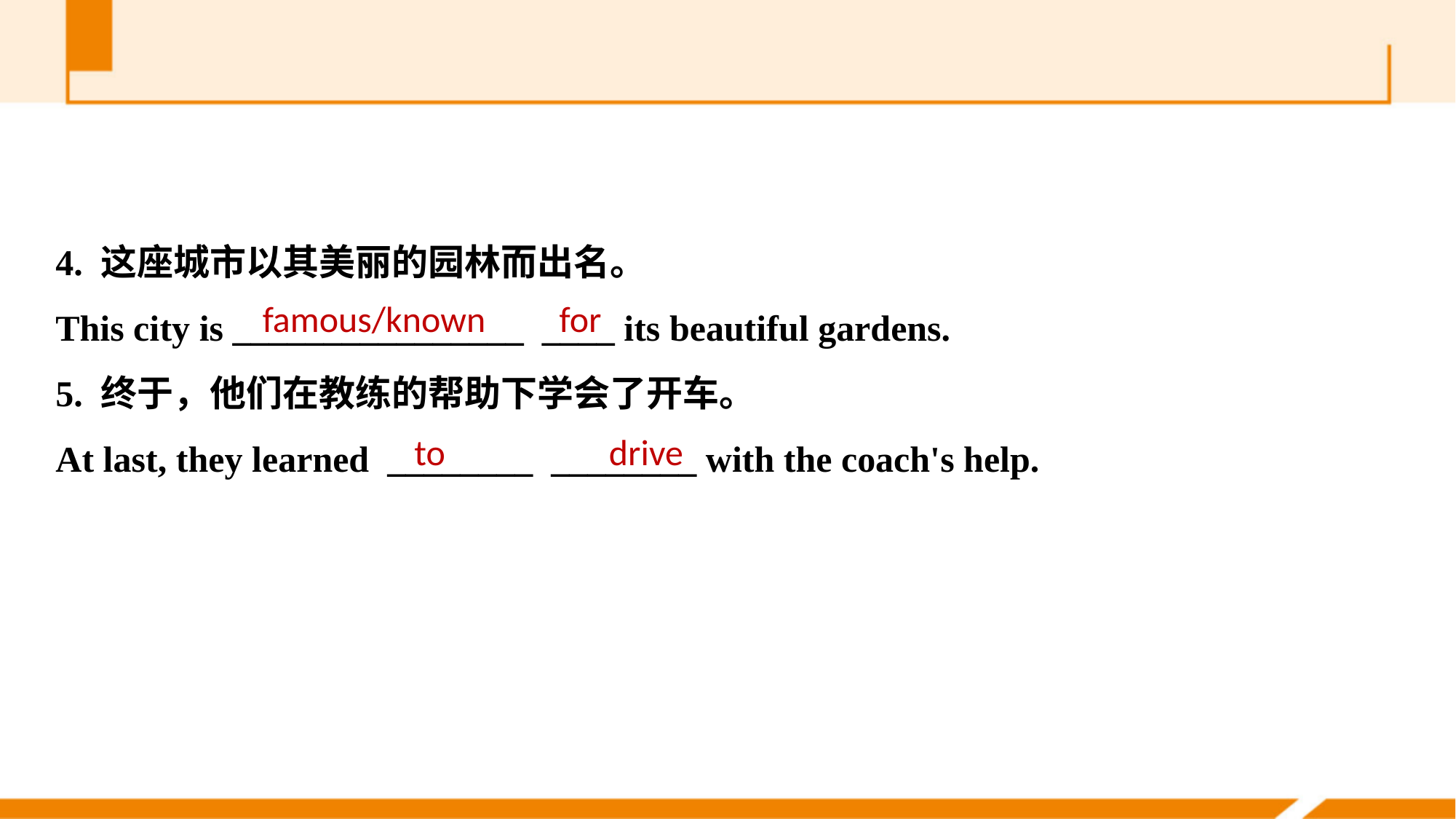

4. 这座城市以其美丽的园林而出名。
This city is ________________  ____ its beautiful gardens.
5. 终于，他们在教练的帮助下学会了开车。
At last, they learned  ________  ________ with the coach's help.
famous/known         for
to                    drive